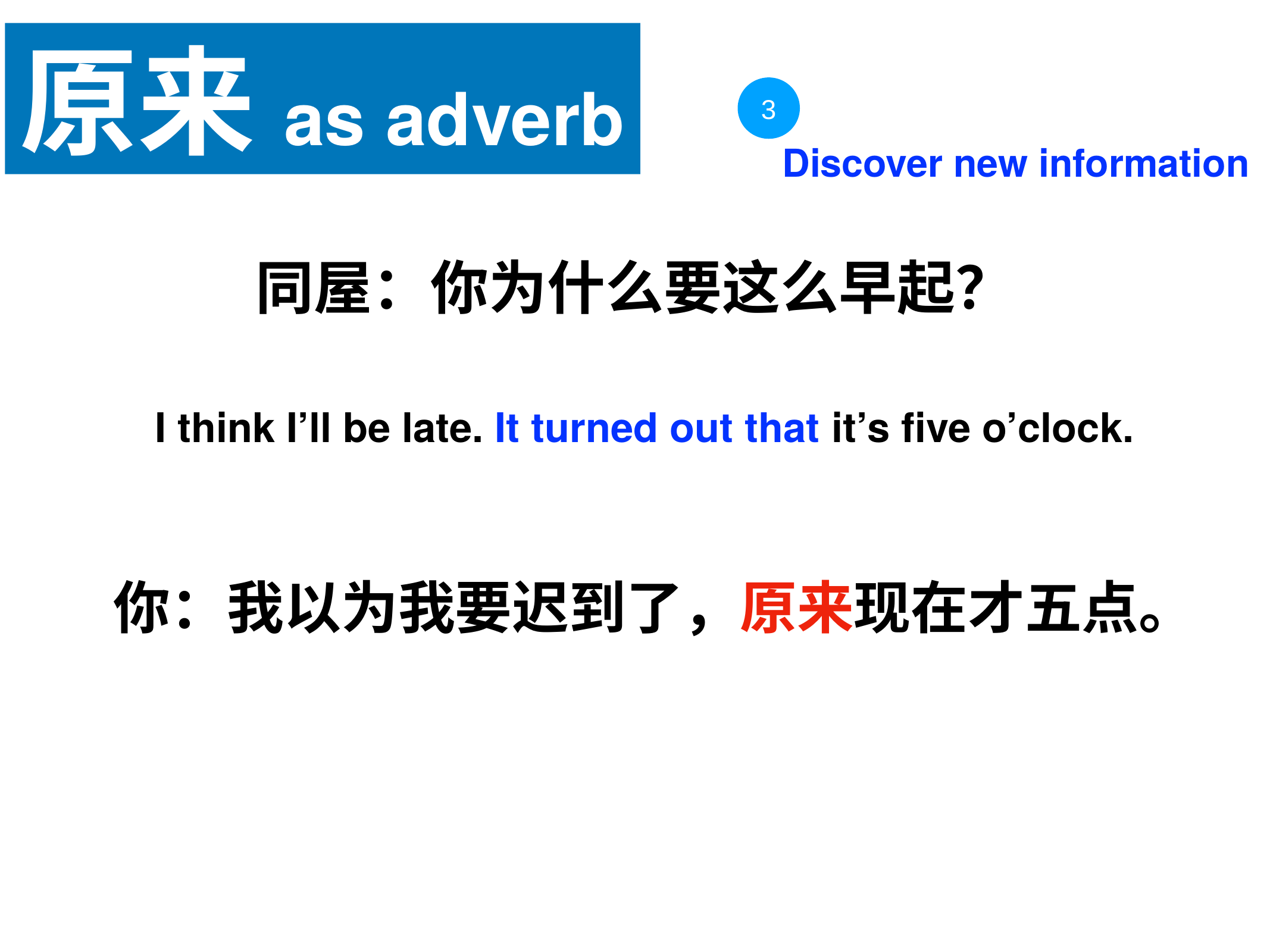

原来as adverb
3
Discover new information
同屋：你为什么要这么早起？
I think I’ll be late. It turned out that it’s five o’clock.
你：我以为我要迟到了，原来现在才五点。